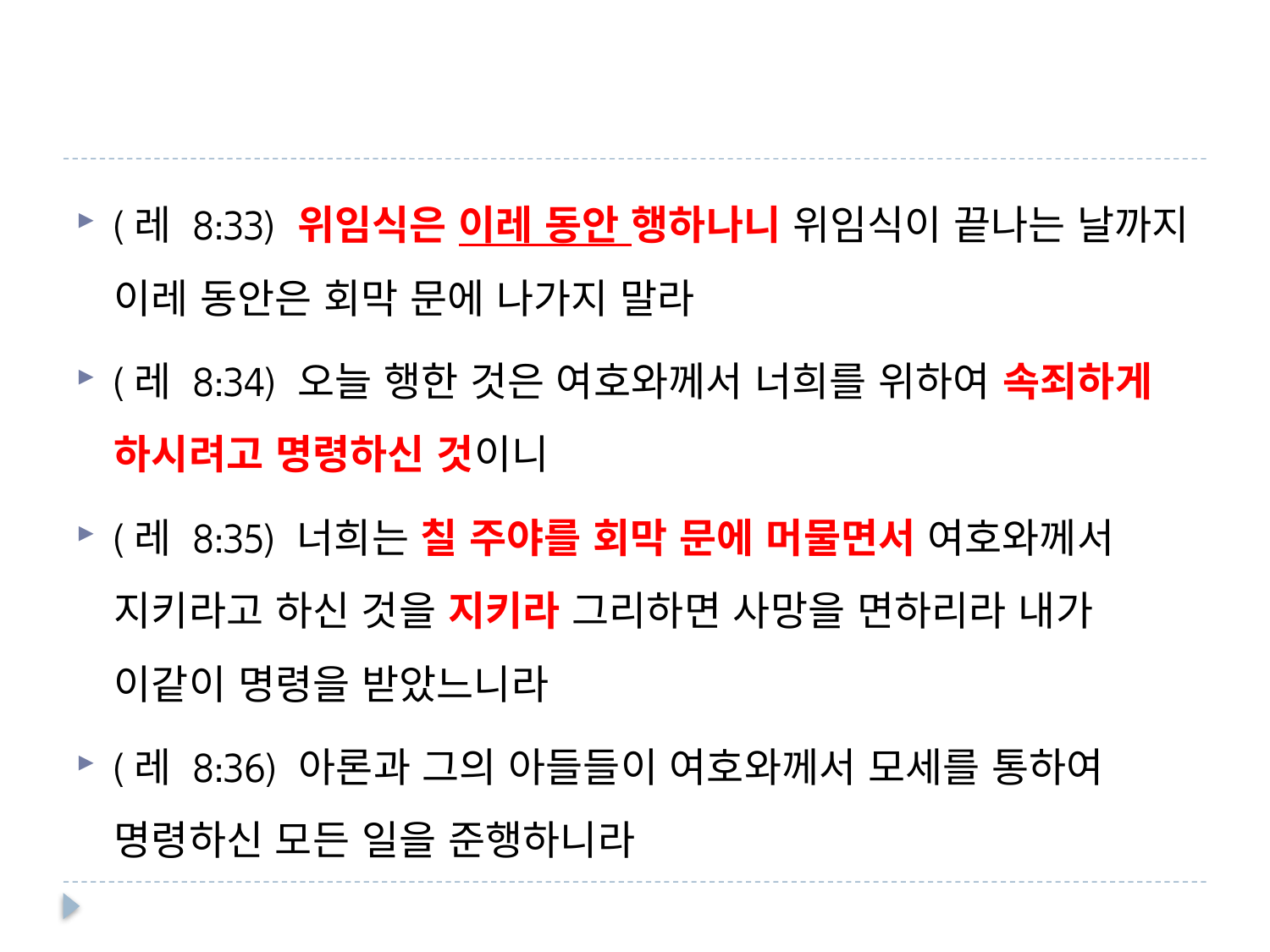

#
(레 8:33) 위임식은 이레 동안 행하나니 위임식이 끝나는 날까지 이레 동안은 회막 문에 나가지 말라
(레 8:34) 오늘 행한 것은 여호와께서 너희를 위하여 속죄하게 하시려고 명령하신 것이니
(레 8:35) 너희는 칠 주야를 회막 문에 머물면서 여호와께서 지키라고 하신 것을 지키라 그리하면 사망을 면하리라 내가 이같이 명령을 받았느니라
(레 8:36) 아론과 그의 아들들이 여호와께서 모세를 통하여 명령하신 모든 일을 준행하니라